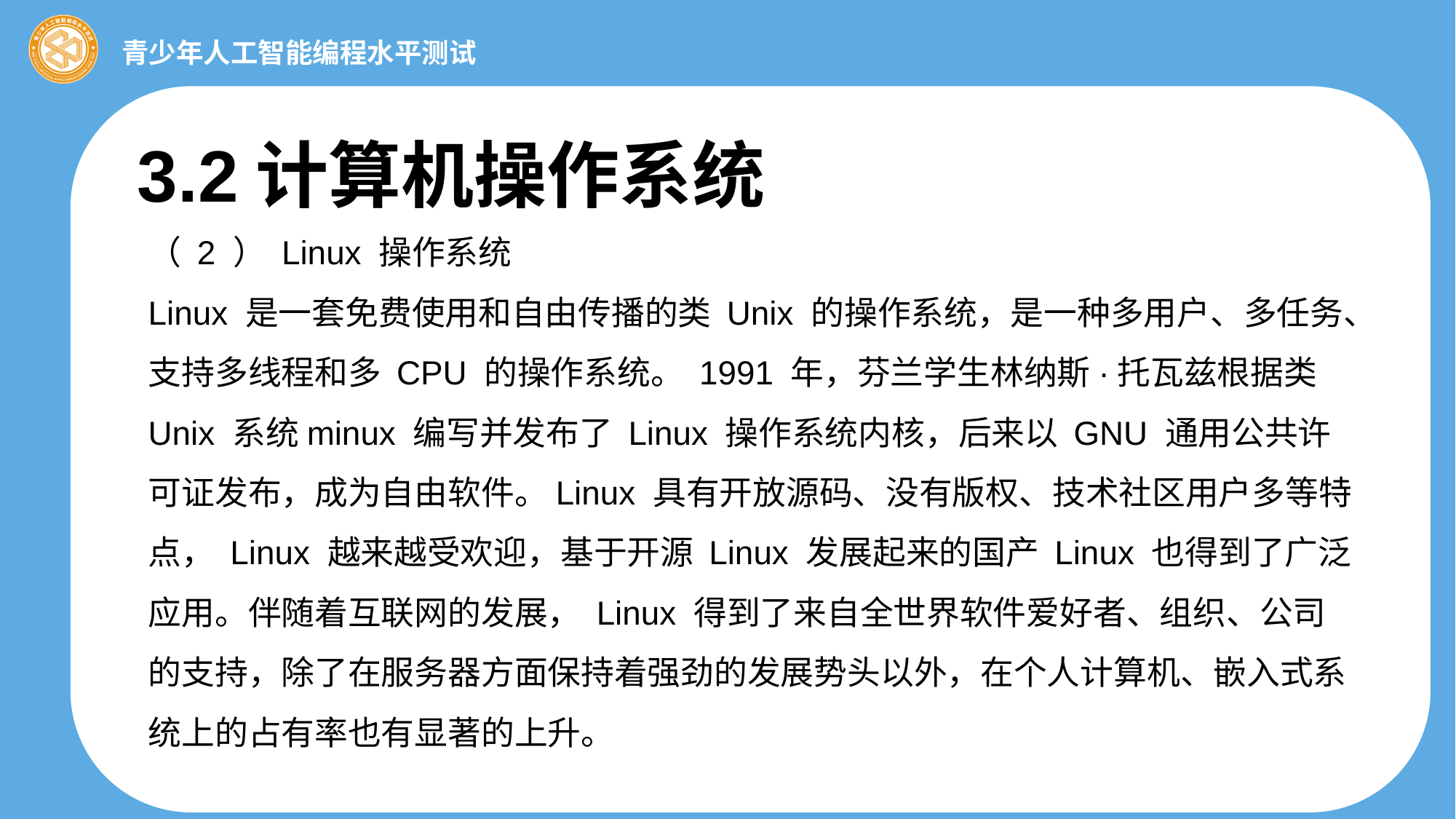

3.2计算机操作系统

（ 2 ） Linux 操作系统
Linux 是一套免费使用和自由传播的类 Unix 的操作系统，是一种多用户、多任务、
支持多线程和多 CPU 的操作系统。 1991 年，芬兰学生林纳斯·托瓦兹根据类 Unix 系统minux 编写并发布了 Linux 操作系统内核，后来以 GNU 通用公共许可证发布，成为自由软件。Linux 具有开放源码、没有版权、技术社区用户多等特点， Linux 越来越受欢迎，基于开源 Linux 发展起来的国产 Linux 也得到了广泛应用。伴随着互联网的发展， Linux 得到了来自全世界软件爱好者、组织、公司的支持，除了在服务器方面保持着强劲的发展势头以外，在个人计算机、嵌入式系统上的占有率也有显著的上升。